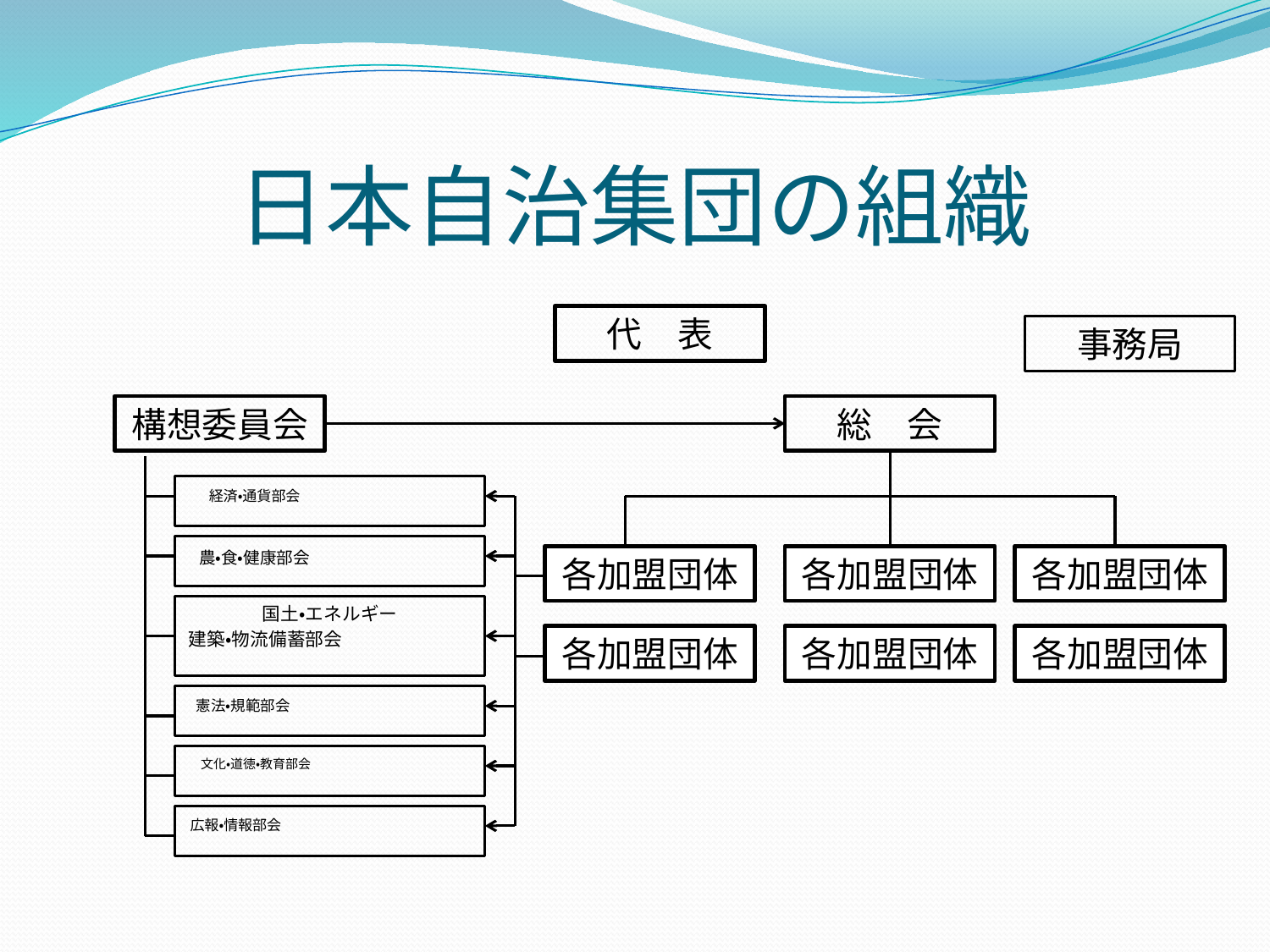

# 日本自治集団の組織
代　表
事務局
構想委員会
総　会
　経済・通貨部会
農・食・健康部会
各加盟団体
各加盟団体
各加盟団体
国土・エネルギー
建築・物流備蓄部会
各加盟団体
各加盟団体
各加盟団体
憲法・規範部会
文化・道徳・教育部会
広報・情報部会